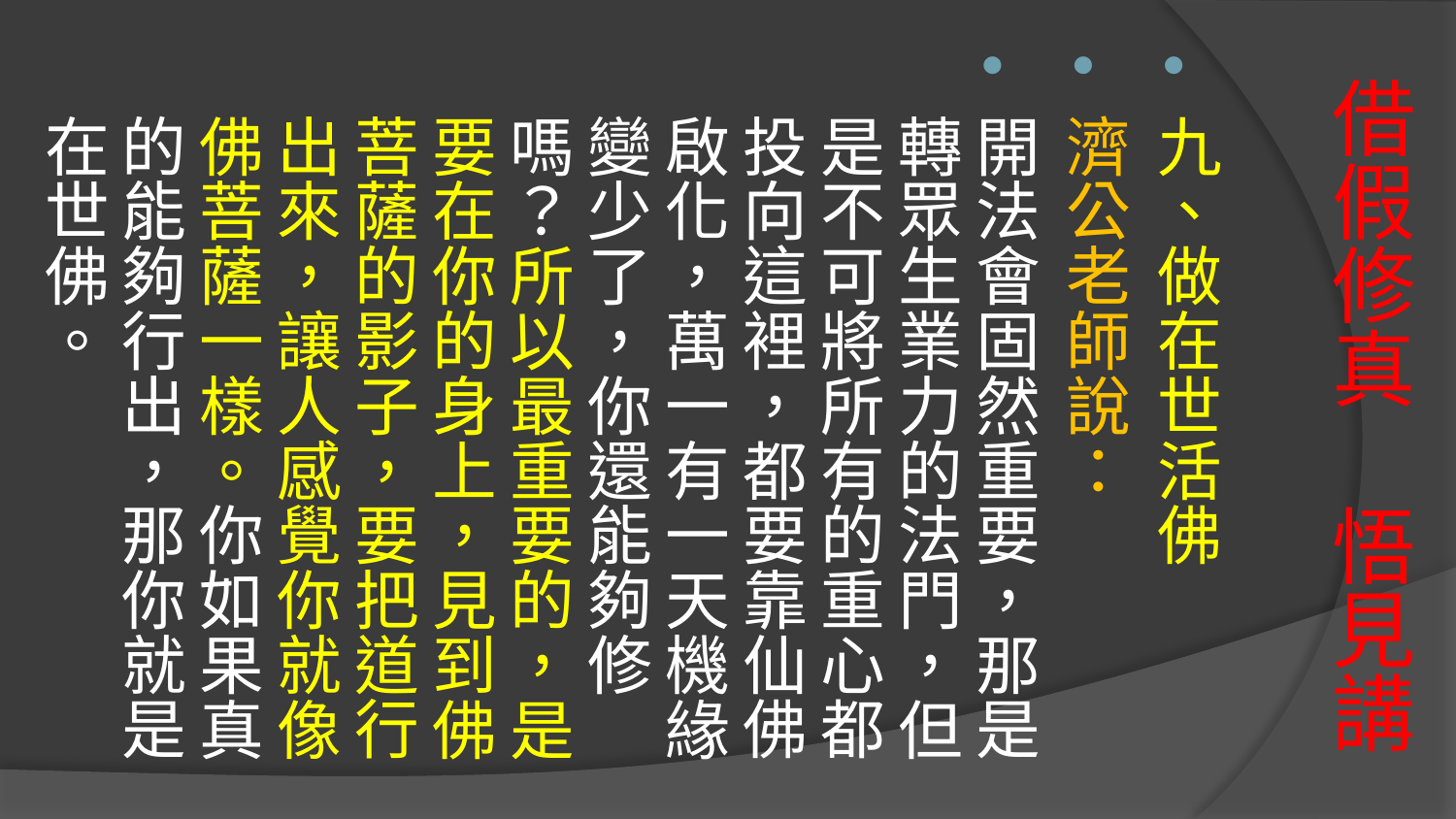

九、做在世活佛
濟公老師說：
開法會固然重要，那是轉眾生業力的法門，但是不可將所有的重心都 投向這裡，都要靠仙佛啟化，萬一有一天機緣變少了，你還能夠修 嗎？所以最重要的，是要在你的身上，見到佛菩薩的影子，要把道行 出來，讓人感覺你就像佛菩薩一樣。你如果真的能夠行出，那你就是 在世佛。
# 借假修真     悟見講